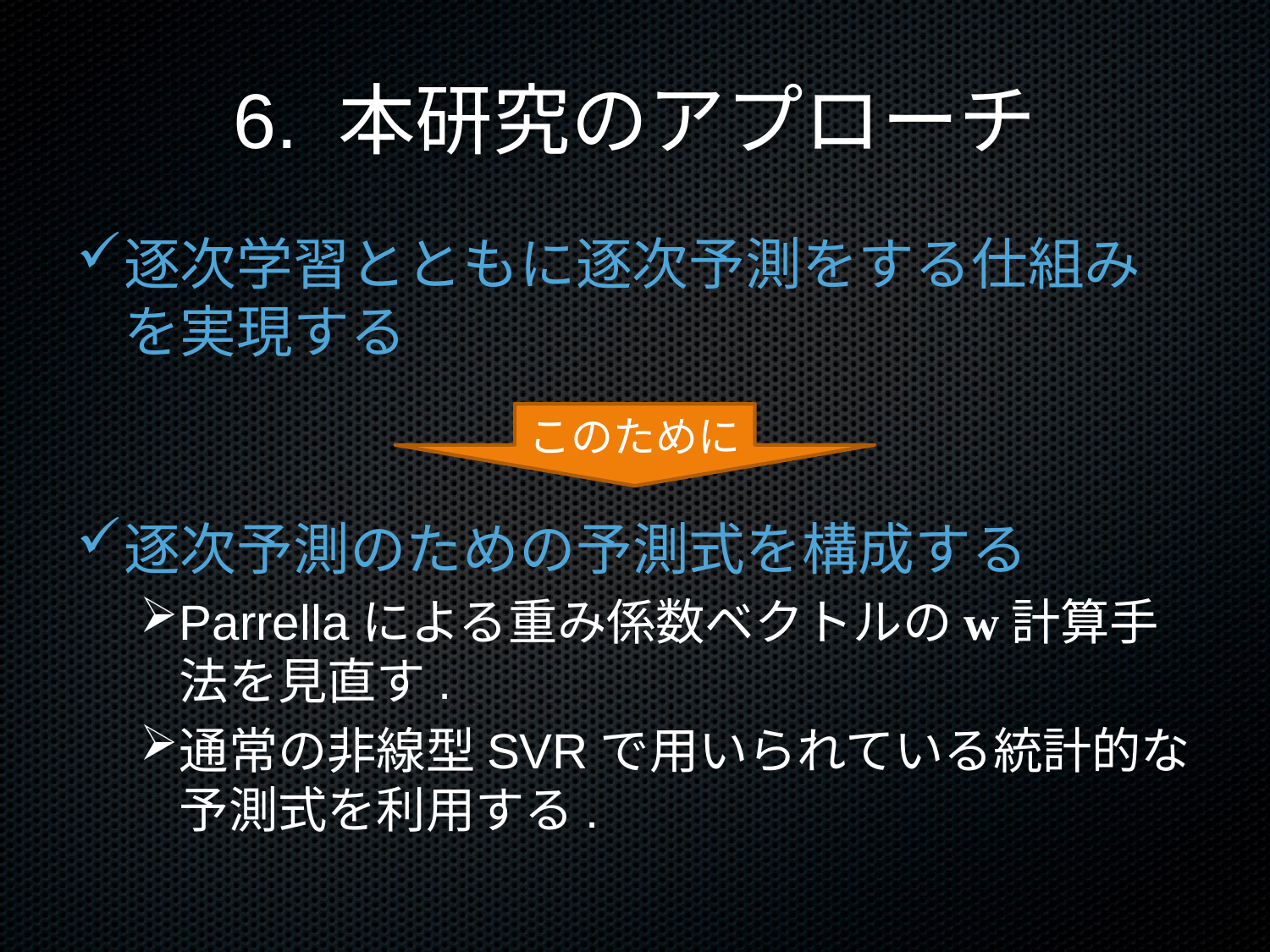

# 6. 本研究のアプローチ
逐次学習とともに逐次予測をする仕組みを実現する

逐次予測のための予測式を構成する
Parrellaによる重み係数ベクトルのw計算手法を見直す.
通常の非線型SVRで用いられている統計的な予測式を利用する.

このために